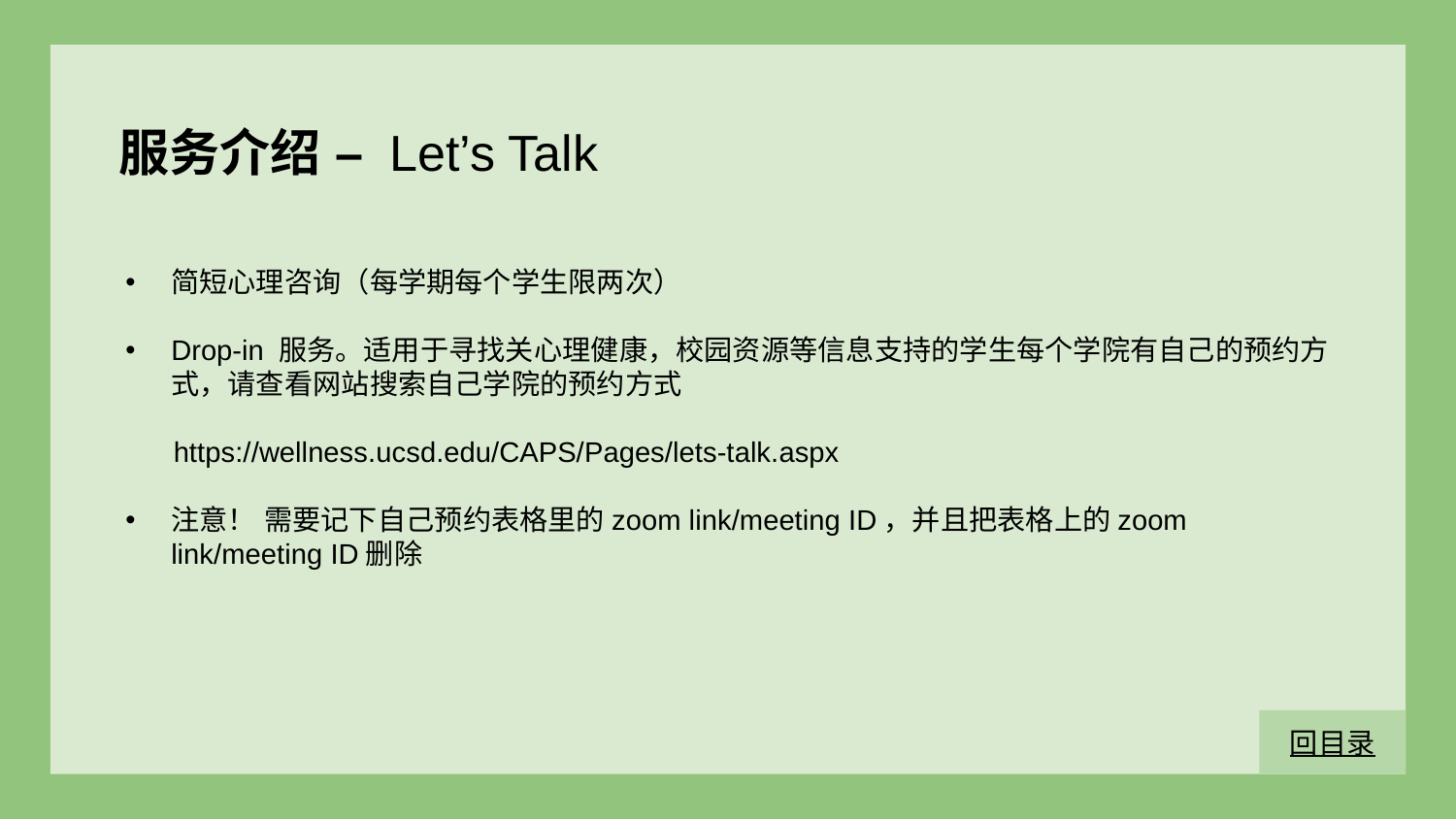

服务介绍 – Let’s Talk
简短心理咨询（每学期每个学生限两次）

Drop-in 服务。适用于寻找关心理健康，校园资源等信息支持的学生每个学院有自己的预约方式，请查看网站搜索自己学院的预约方式

      https://wellness.ucsd.edu/CAPS/Pages/lets-talk.aspx

注意！ 需要记下自己预约表格里的zoom link/meeting ID，并且把表格上的zoom link/meeting ID删除
回目录